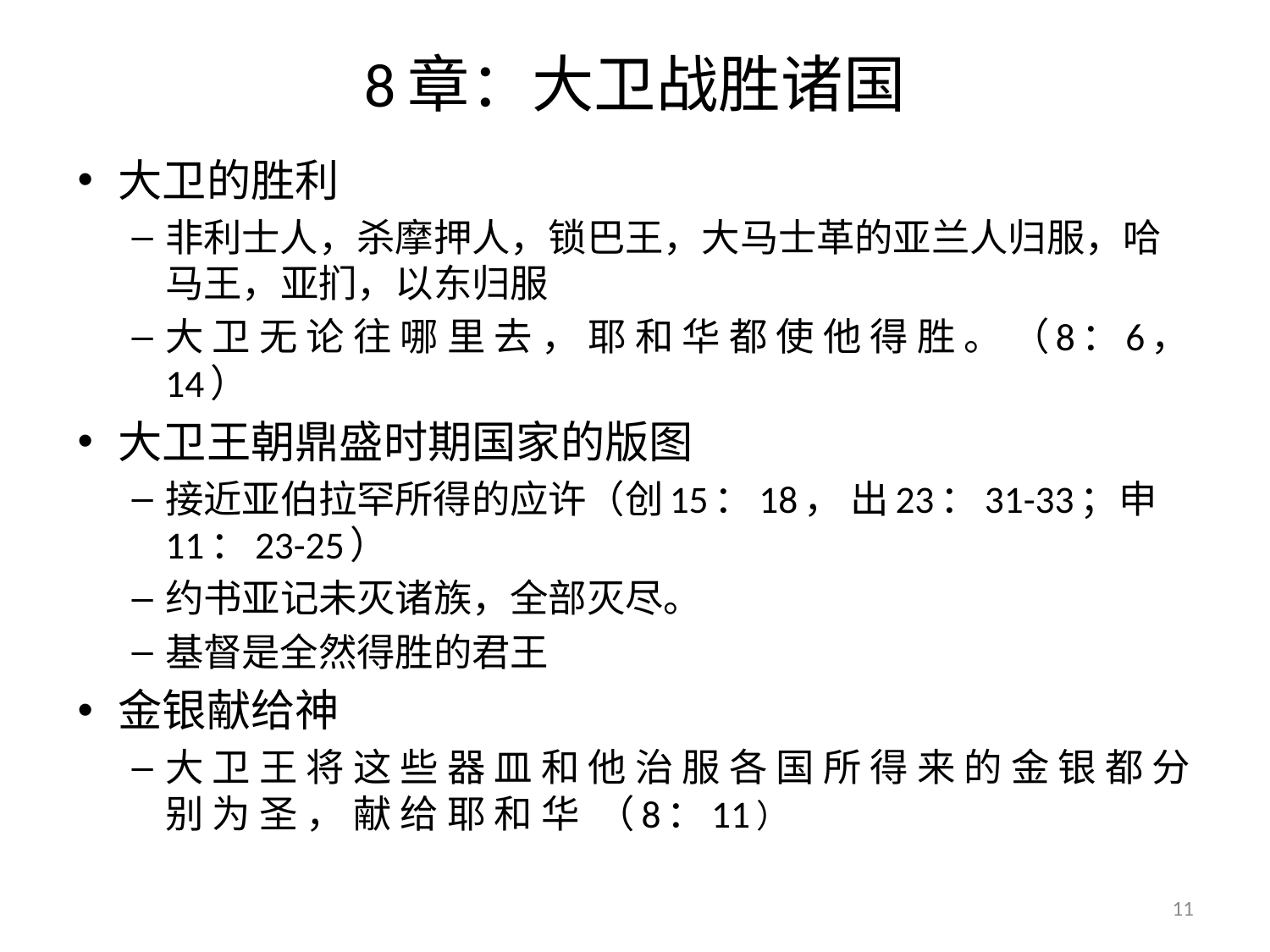

# 8章：大卫战胜诸国
大卫的胜利
非利士人，杀摩押人，锁巴王，大马士革的亚兰人归服，哈马王，亚扪，以东归服
大 卫 无 论 往 哪 里 去 ， 耶 和 华 都 使 他 得 胜 。 （8：6， 14）
大卫王朝鼎盛时期国家的版图
接近亚伯拉罕所得的应许（创15：18， 出23：31-33；申11：23-25）
约书亚记未灭诸族，全部灭尽。
基督是全然得胜的君王
金银献给神
大 卫 王 将 这 些 器 皿 和 他 治 服 各 国 所 得 来 的 金 银 都 分 别 为 圣 ， 献 给 耶 和 华  （8：11）
11